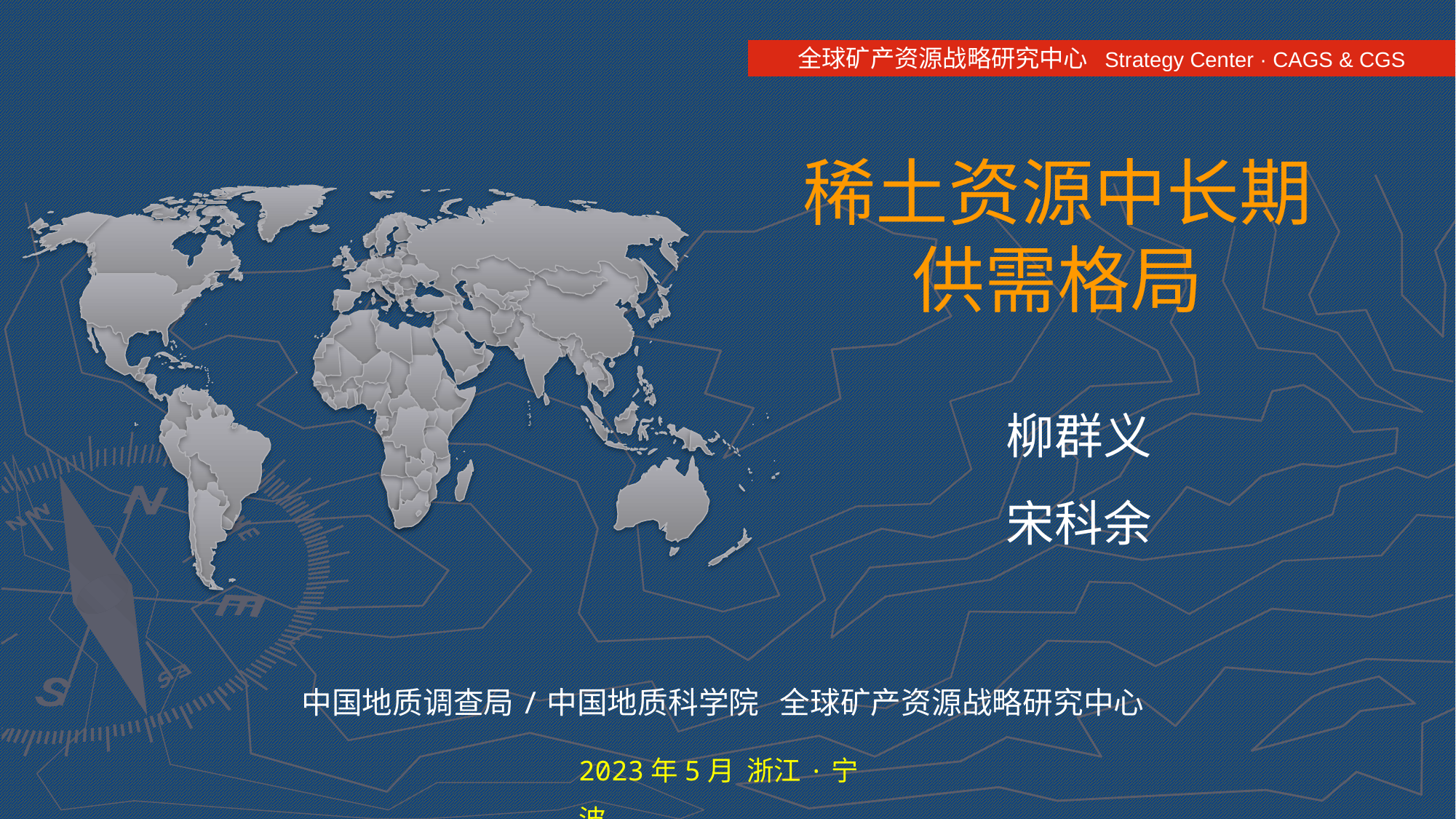

全球矿产资源战略研究中心  Strategy Center · CAGS & CGS
稀土资源中长期
供需格局

柳群义宋科余
中国地质调查局/中国地质科学院   全球矿产资源战略研究中心
2023年5月  浙江·宁波